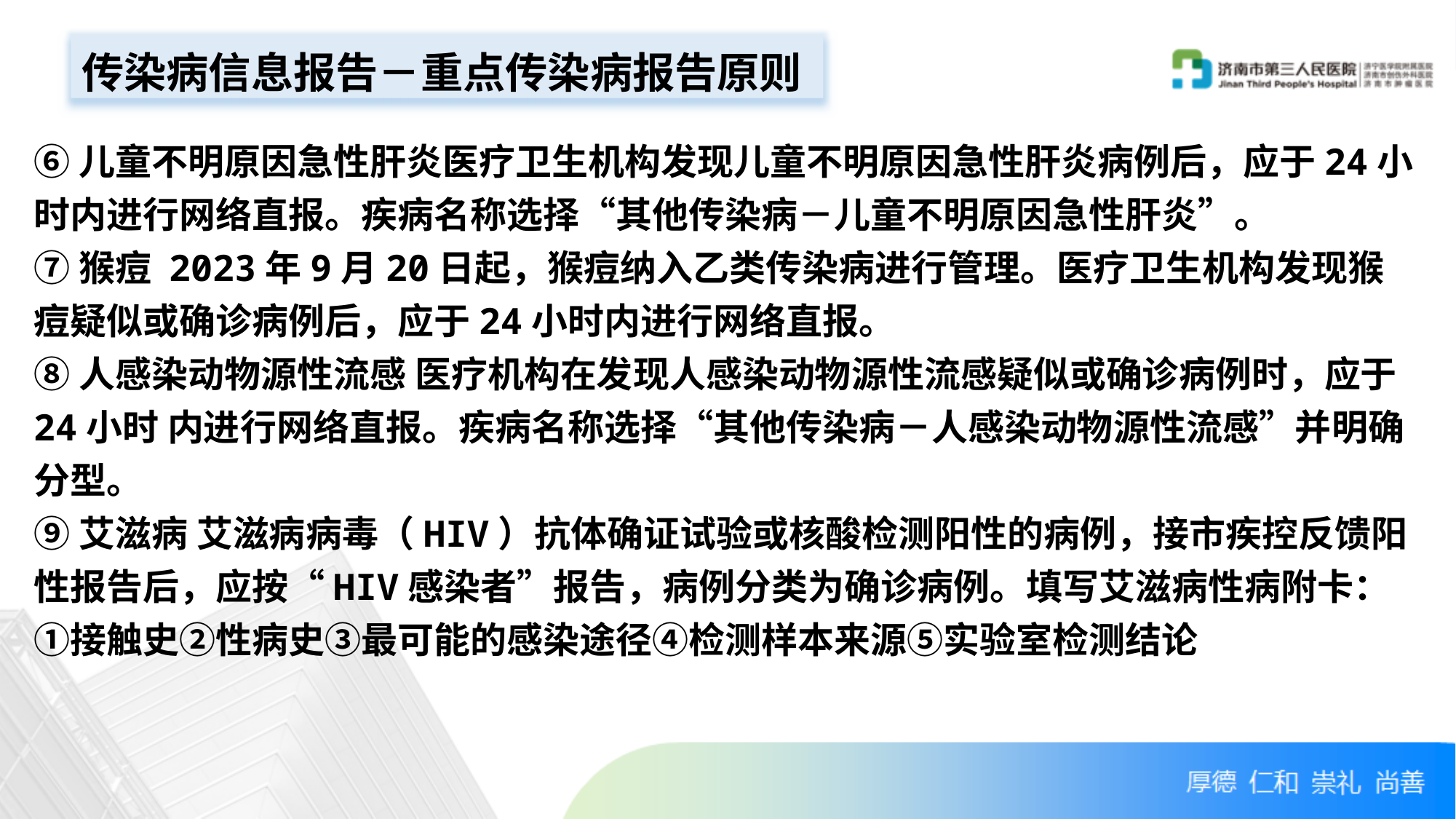

传染病信息报告－重点传染病报告原则
⑥儿童不明原因急性肝炎医疗卫生机构发现儿童不明原因急性肝炎病例后，应于24小时内进行网络直报。疾病名称选择“其他传染病－儿童不明原因急性肝炎”。
⑦猴痘 2023年9月20日起，猴痘纳入乙类传染病进行管理。医疗卫生机构发现猴痘疑似或确诊病例后，应于24小时内进行网络直报。
⑧人感染动物源性流感 医疗机构在发现人感染动物源性流感疑似或确诊病例时，应于24小时 内进行网络直报。疾病名称选择“其他传染病－人感染动物源性流感”并明确分型。
⑨艾滋病 艾滋病病毒（HIV）抗体确证试验或核酸检测阳性的病例，接市疾控反馈阳性报告后，应按“HIV感染者”报告，病例分类为确诊病例。填写艾滋病性病附卡：①接触史②性病史③最可能的感染途径④检测样本来源⑤实验室检测结论